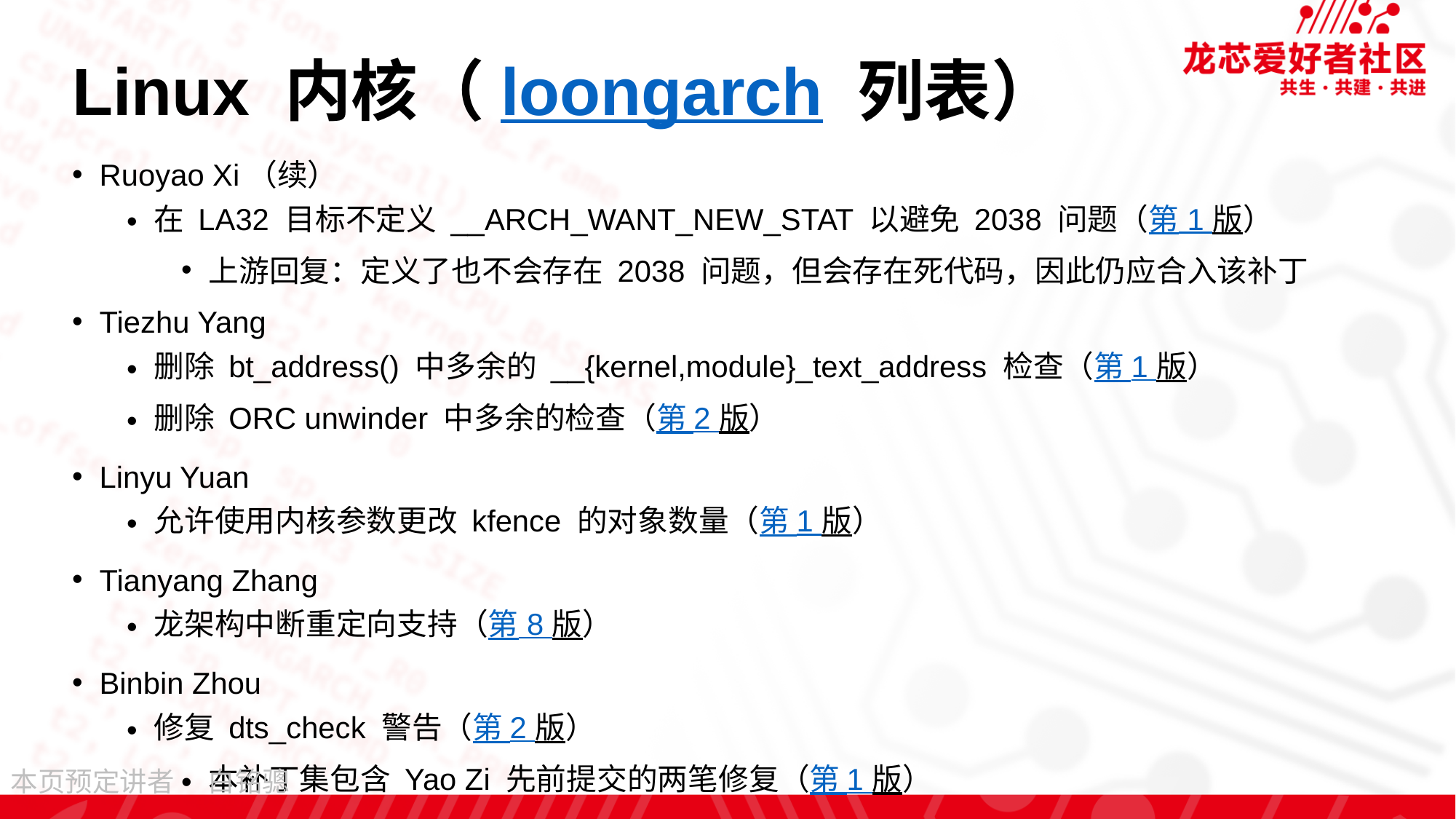

# Linux 内核（loongarch 列表）
Ruoyao Xi（续）
在 LA32 目标不定义 __ARCH_WANT_NEW_STAT 以避免 2038 问题（第 1 版）
上游回复：定义了也不会存在 2038 问题，但会存在死代码，因此仍应合入该补丁
Tiezhu Yang
删除 bt_address() 中多余的 __{kernel,module}_text_address 检查（第 1 版）
删除 ORC unwinder 中多余的检查（第 2 版）
Linyu Yuan
允许使用内核参数更改 kfence 的对象数量（第 1 版）
Tianyang Zhang
龙架构中断重定向支持（第 8 版）
Binbin Zhou
修复 dts_check 警告（第 2 版）
本补丁集包含 Yao Zi 先前提交的两笔修复（第 1 版）
白铭骢